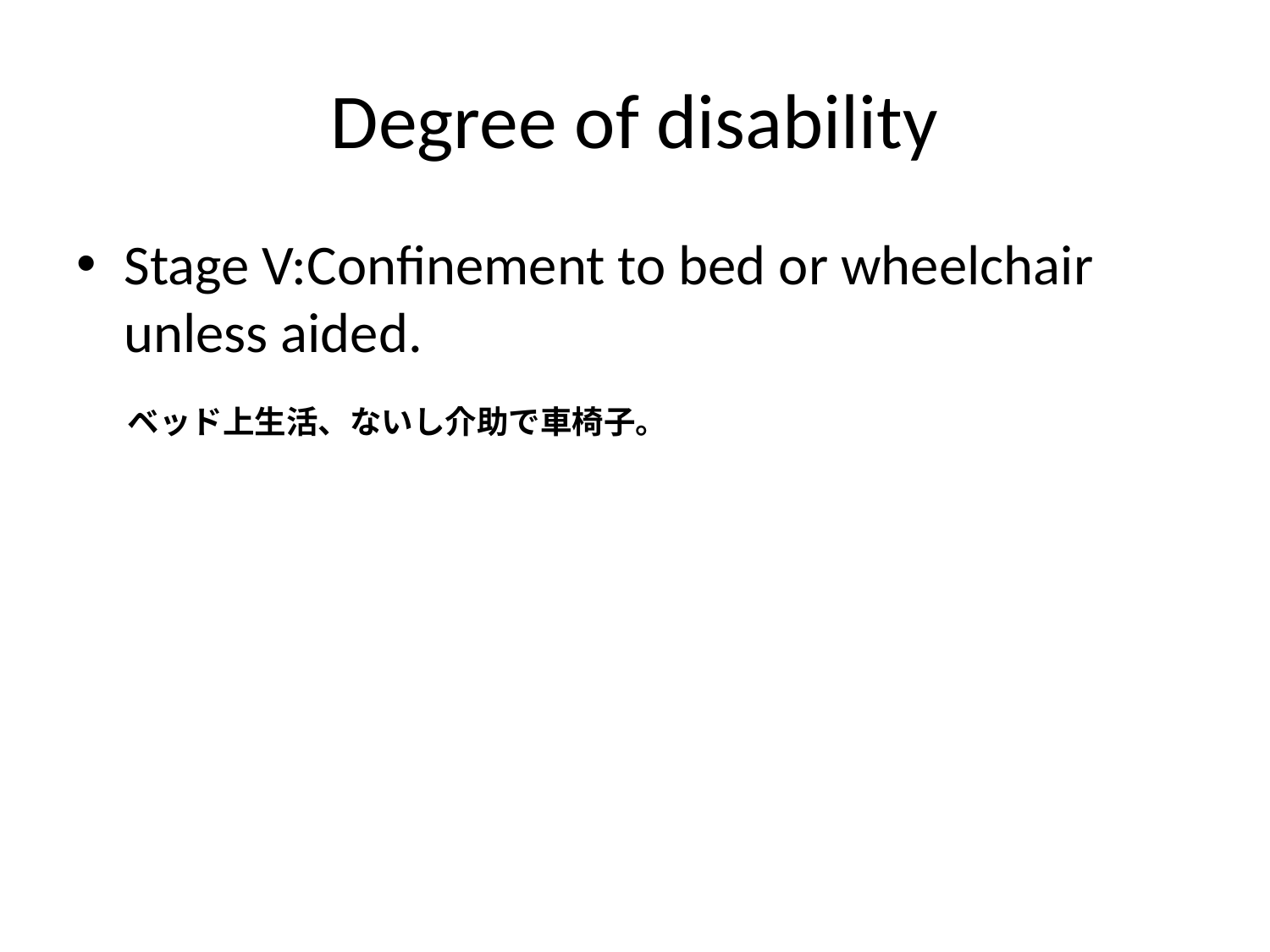

# Degree of disability
Stage V:Confinement to bed or wheelchair unless aided.
ベッド上生活、ないし介助で車椅子。